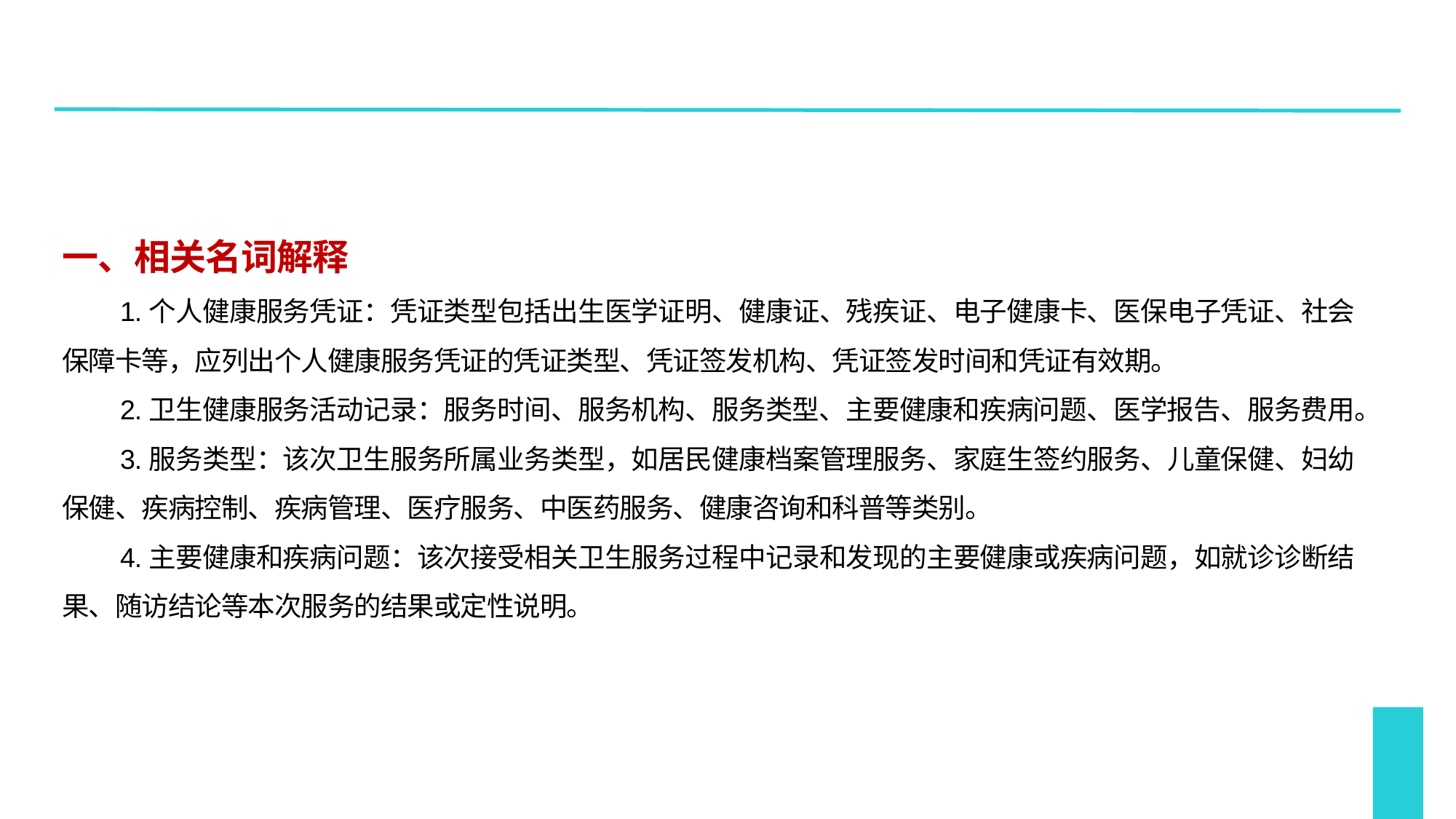

一、相关名词解释
        1.个人健康服务凭证：凭证类型包括出生医学证明、健康证、残疾证、电子健康卡、医保电子凭证、社会保障卡等，应列出个人健康服务凭证的凭证类型、凭证签发机构、凭证签发时间和凭证有效期。
        2.卫生健康服务活动记录：服务时间、服务机构、服务类型、主要健康和疾病问题、医学报告、服务费用。
        3.服务类型：该次卫生服务所属业务类型，如居民健康档案管理服务、家庭生签约服务、儿童保健、妇幼保健、疾病控制、疾病管理、医疗服务、中医药服务、健康咨询和科普等类别。
        4.主要健康和疾病问题：该次接受相关卫生服务过程中记录和发现的主要健康或疾病问题，如就诊诊断结果、随访结论等本次服务的结果或定性说明。